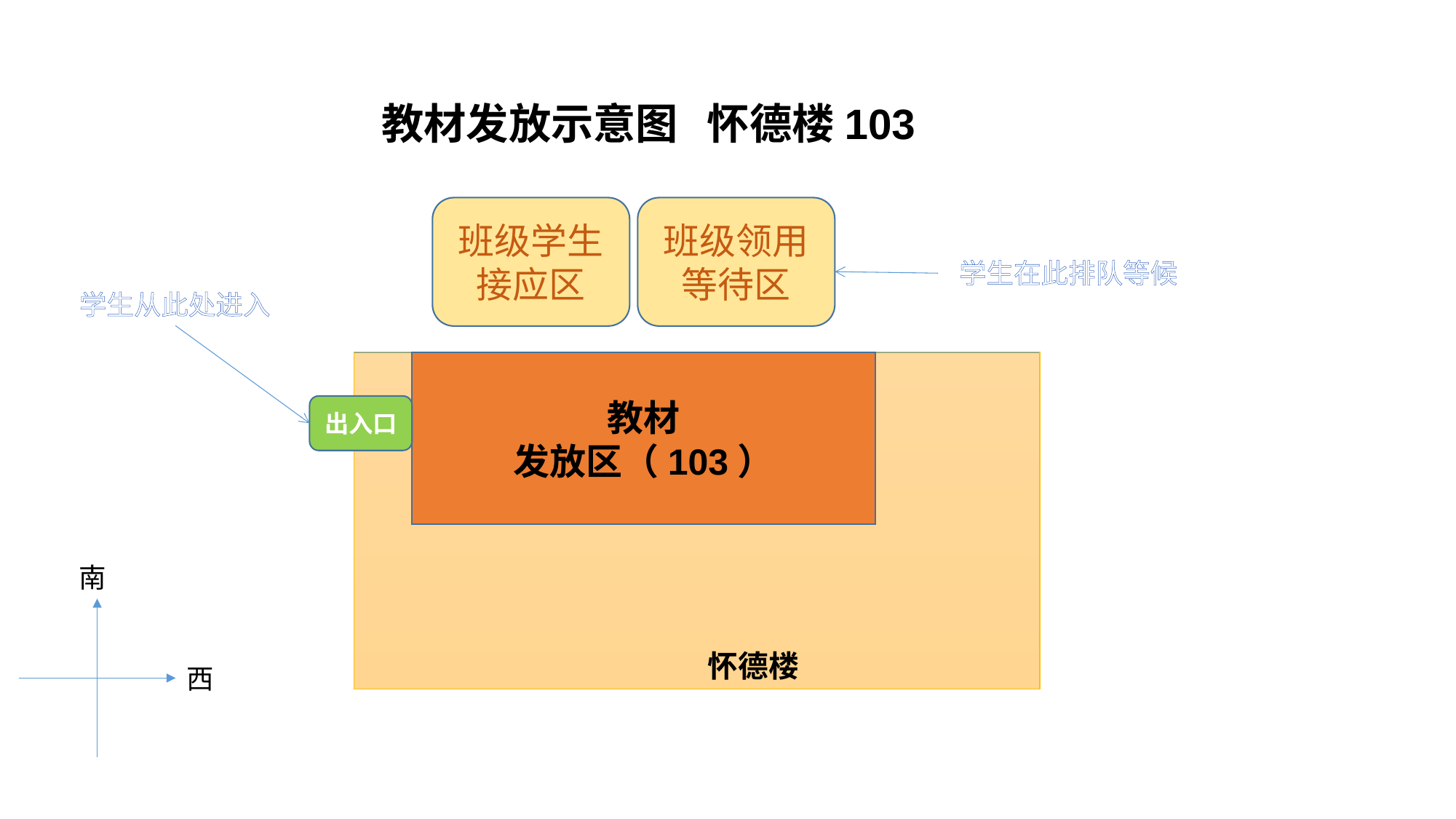

教材发放示意图   怀德楼103
班级学生
接应区
班级领用等待区
学生在此排队等候
学生从此处进入

教材
发放区（103）
出入口
南
怀德楼
西